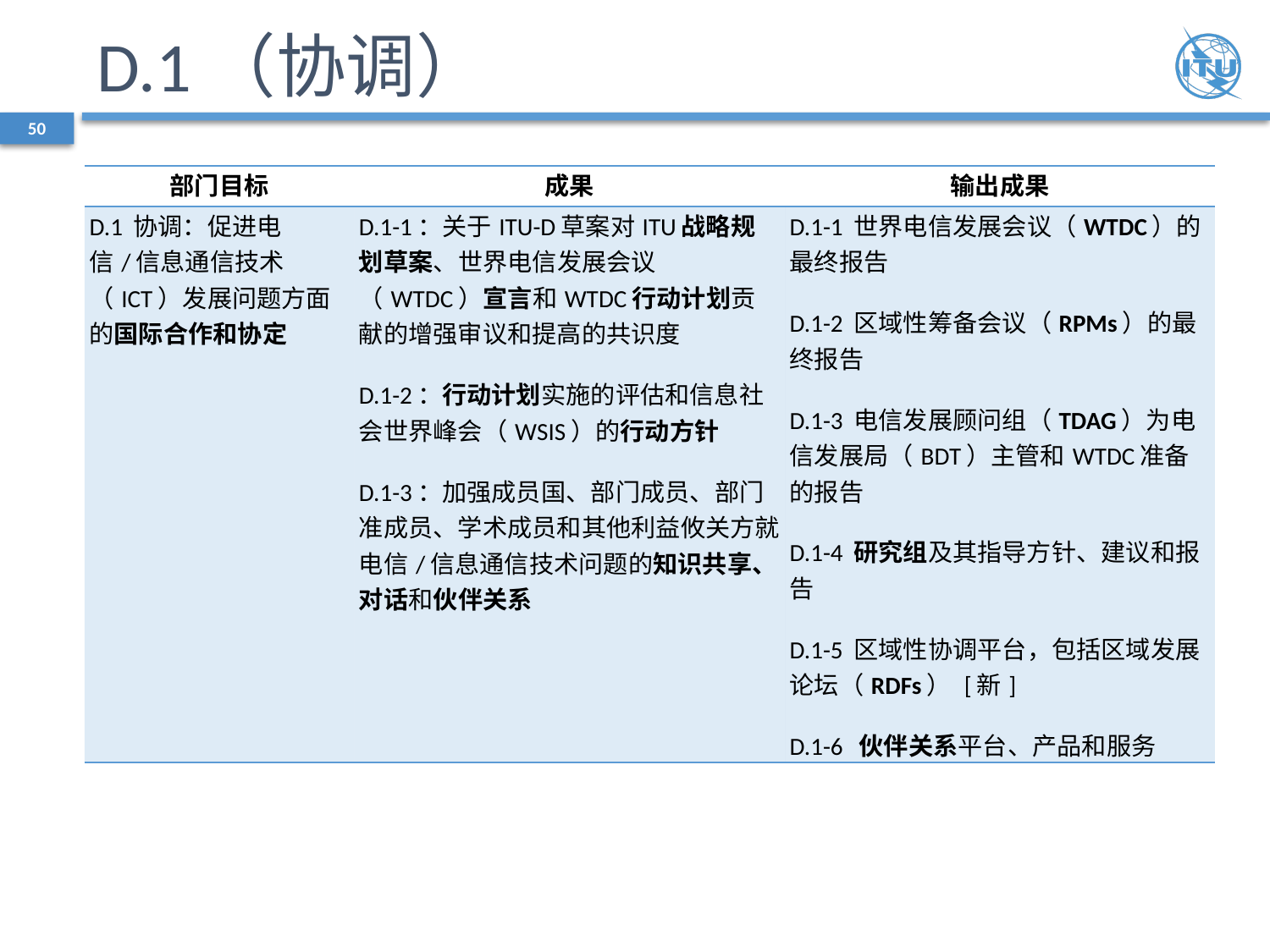

# D.1（协调）
50
| 部门目标 | 成果 | 输出成果 |
| --- | --- | --- |
| D.1 协调：促进电信/信息通信技术（ICT）发展问题方面的国际合作和协定 | D.1-1：关于ITU-D草案对ITU战略规划草案、世界电信发展会议（WTDC）宣言和WTDC行动计划贡献的增强审议和提高的共识度 D.1-2：行动计划实施的评估和信息社会世界峰会（WSIS）的行动方针 D.1-3：加强成员国、部门成员、部门准成员、学术成员和其他利益攸关方就电信/信息通信技术问题的知识共享、对话和伙伴关系 | D.1-1 世界电信发展会议（WTDC）的最终报告 D.1-2 区域性筹备会议（RPMs）的最终报告 D.1-3 电信发展顾问组（TDAG）为电信发展局（BDT）主管和WTDC准备的报告 D.1-4 研究组及其指导方针、建议和报告 D.1-5 区域性协调平台，包括区域发展论坛（RDFs） [新] D.1-6 伙伴关系平台、产品和服务 |